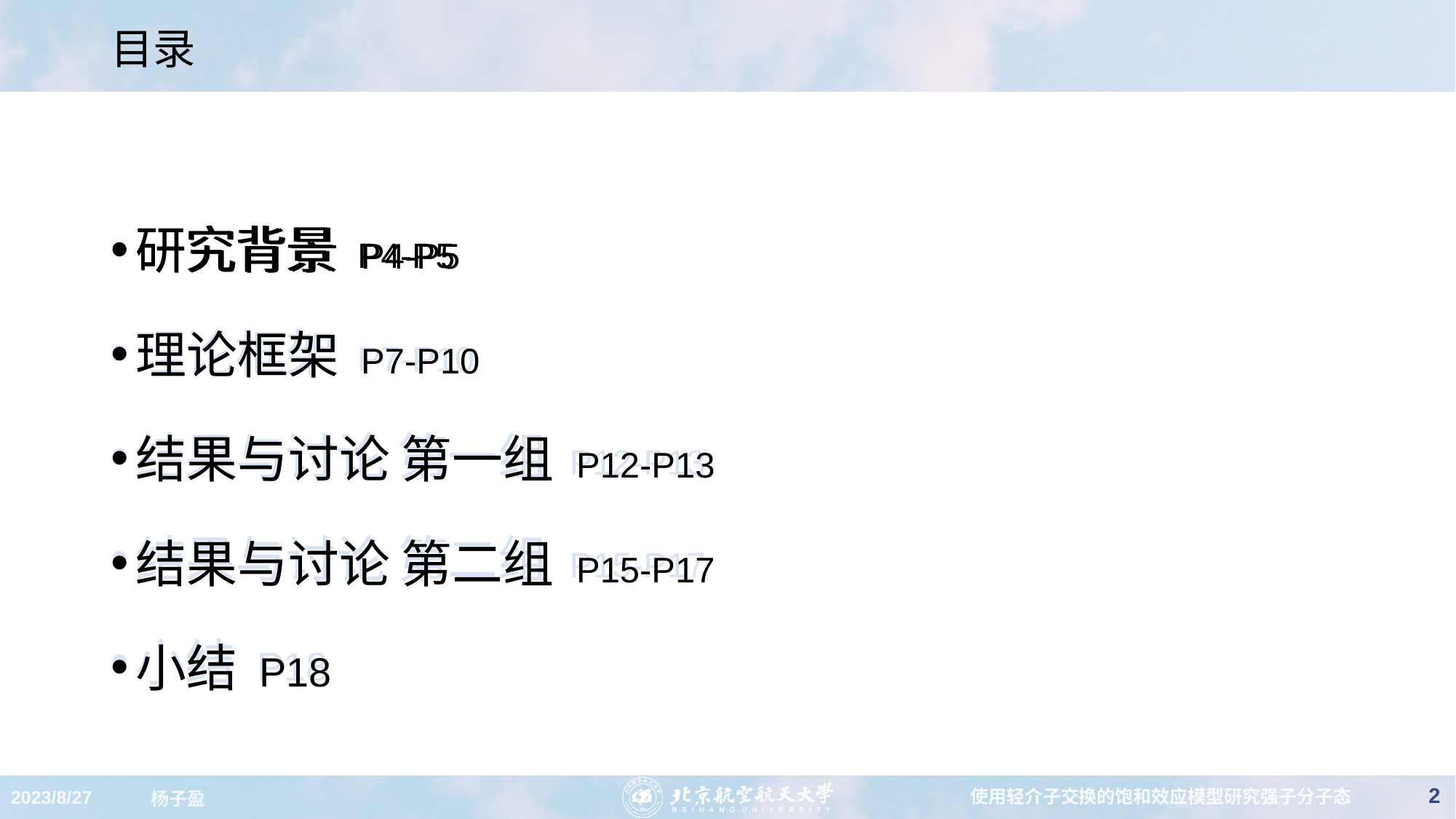

# 目录
研究背景 P4-P5
理论框架 P7-P10
结果与讨论 第一组 P12-P13
结果与讨论 第二组 P15-P17
小结 P18
研究背景 P4-P5
理论框架 P7-P10
结果与讨论 第一组 P12-P13
结果与讨论 第二组 P15-P17
小结 P18
2
2023/8/27
使用轻介子交换的饱和效应模型研究强子分子态